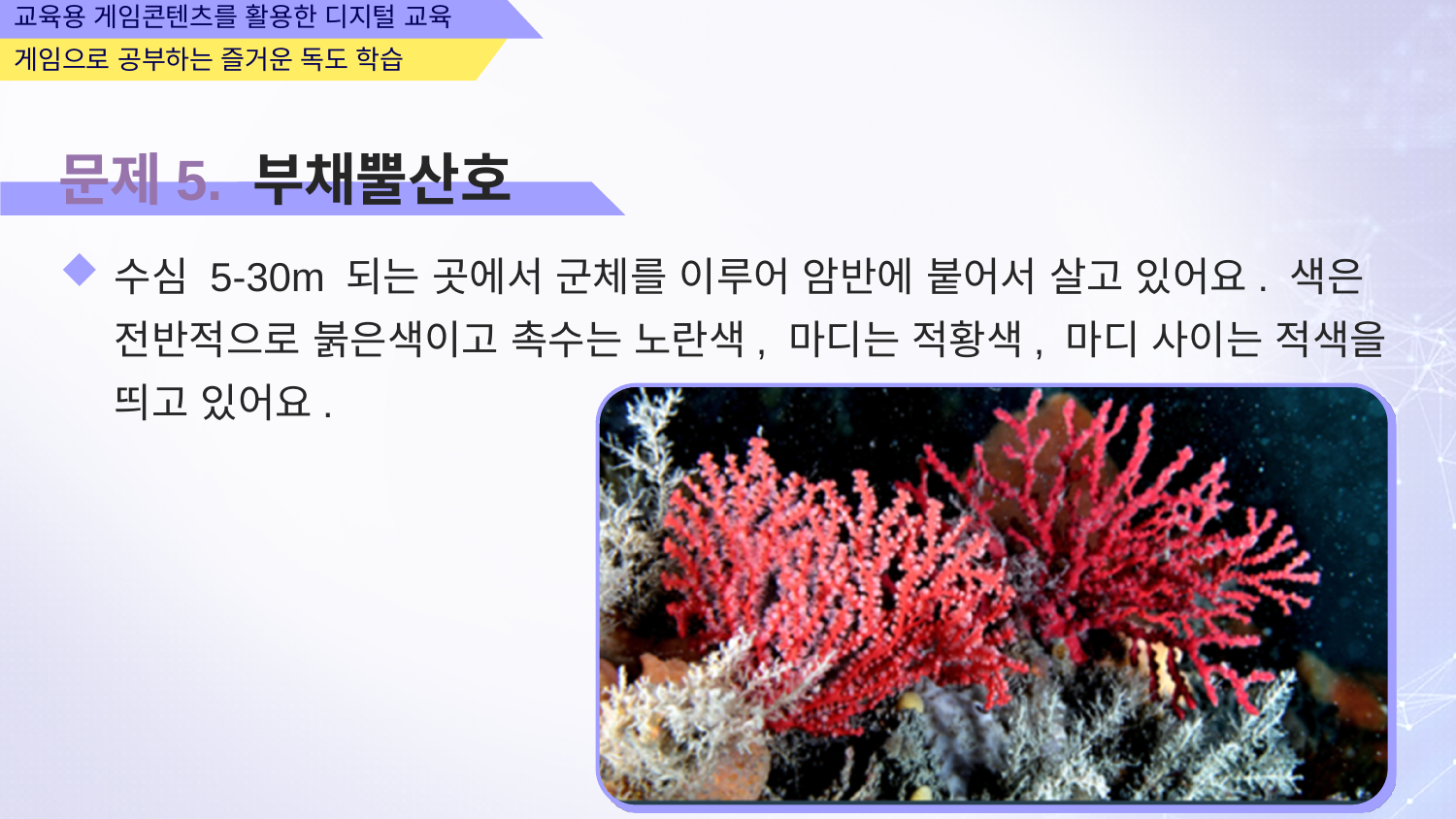

문제5. 부채뿔산호

수심 5-30m 되는 곳에서 군체를 이루어 암반에 붙어서 살고 있어요. 색은 전반적으로 붉은색이고 촉수는 노란색, 마디는 적황색, 마디 사이는 적색을 띄고 있어요.